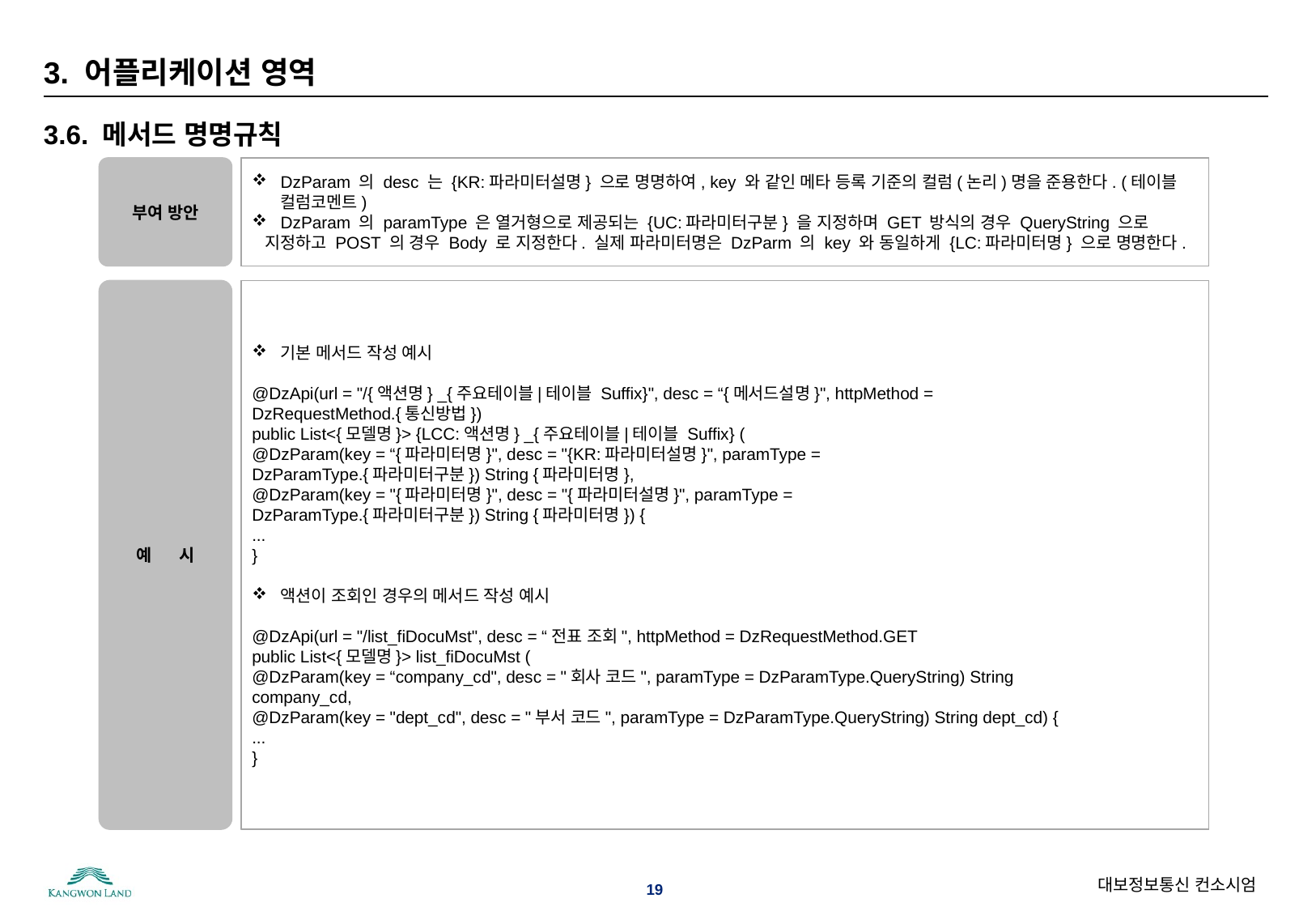

# 3. 어플리케이션 영역
3.6. 메서드 명명규칙
부여 방안

DzParam 의 desc 는 {KR:파라미터설명} 으로 명명하여, key 와 같인 메타 등록 기준의 컬럼(논리)명을 준용한다. (테이블 컬럼코멘트)
DzParam 의 paramType 은 열거형으로 제공되는 {UC:파라미터구분} 을 지정하며 GET 방식의 경우 QueryString 으로
  지정하고 POST 의 경우 Body 로 지정한다. 실제 파라미터명은 DzParm 의 key 와 동일하게 {LC:파라미터명} 으로 명명한다.
기본 메서드 작성 예시

@DzApi(url = "/{액션명} _{주요테이블|테이블 Suffix}", desc = “{메서드설명}", httpMethod =
DzRequestMethod.{통신방법})
public List<{모델명}> {LCC:액션명} _{주요테이블|테이블 Suffix} (
@DzParam(key = “{파라미터명}", desc = "{KR:파라미터설명}", paramType =
DzParamType.{파라미터구분}) String {파라미터명},
@DzParam(key = "{파라미터명}", desc = "{파라미터설명}", paramType =
DzParamType.{파라미터구분}) String {파라미터명}) {
...
}

액션이 조회인 경우의 메서드 작성 예시

@DzApi(url = "/list_fiDocuMst", desc = “전표 조회", httpMethod = DzRequestMethod.GET
public List<{모델명}> list_fiDocuMst (
@DzParam(key = “company_cd", desc = "회사 코드", paramType = DzParamType.QueryString) String
company_cd,
@DzParam(key = "dept_cd", desc = "부서 코드", paramType = DzParamType.QueryString) String dept_cd) {
...
}

예      시
19